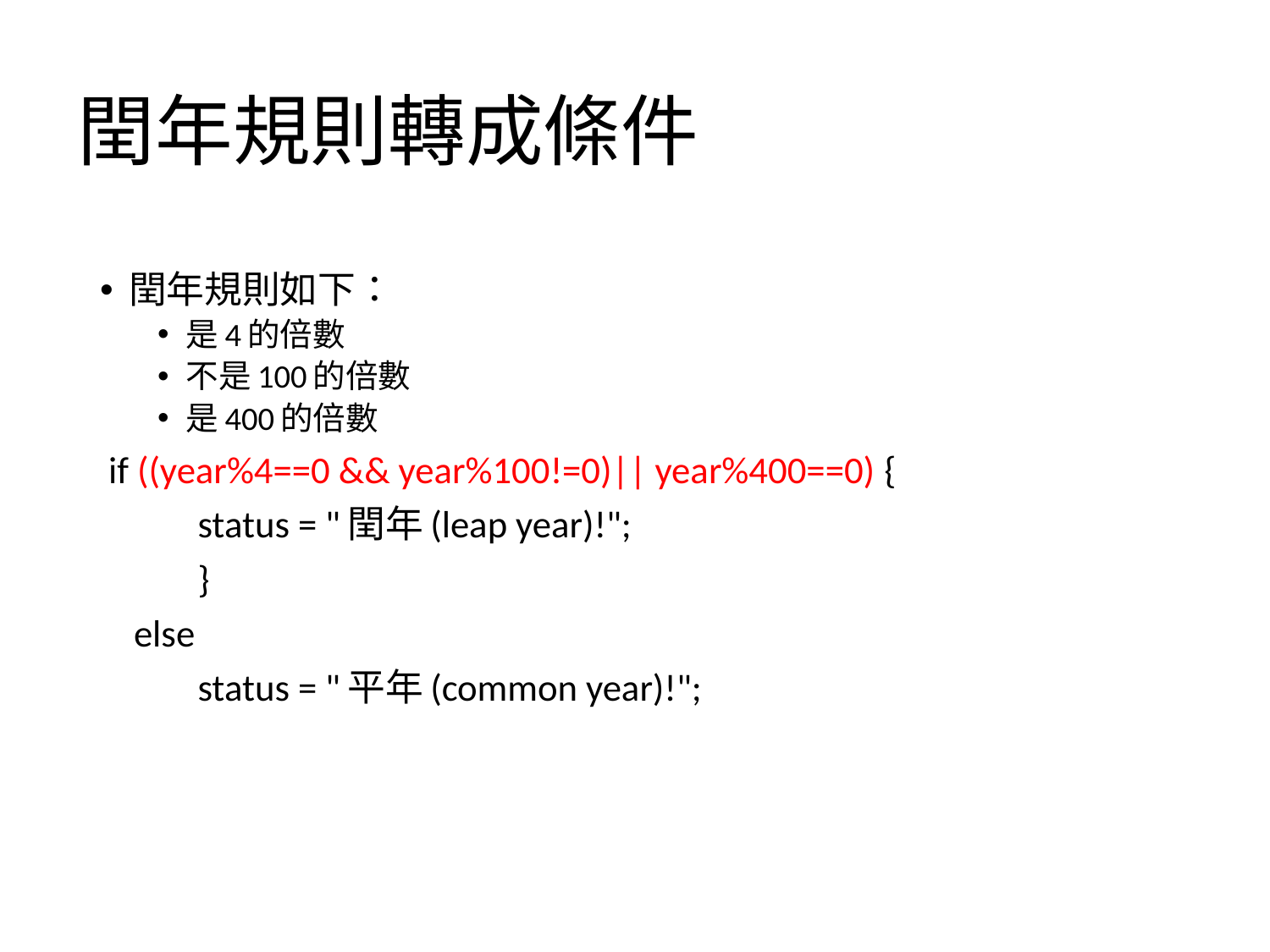

# 閏年規則轉成條件
閏年規則如下：
是4的倍數
不是100的倍數
是400的倍數
 if ((year%4==0 && year%100!=0)|| year%400==0) {
	status = "閏年(leap year)!";
	}
    else
	status = "平年(common year)!";